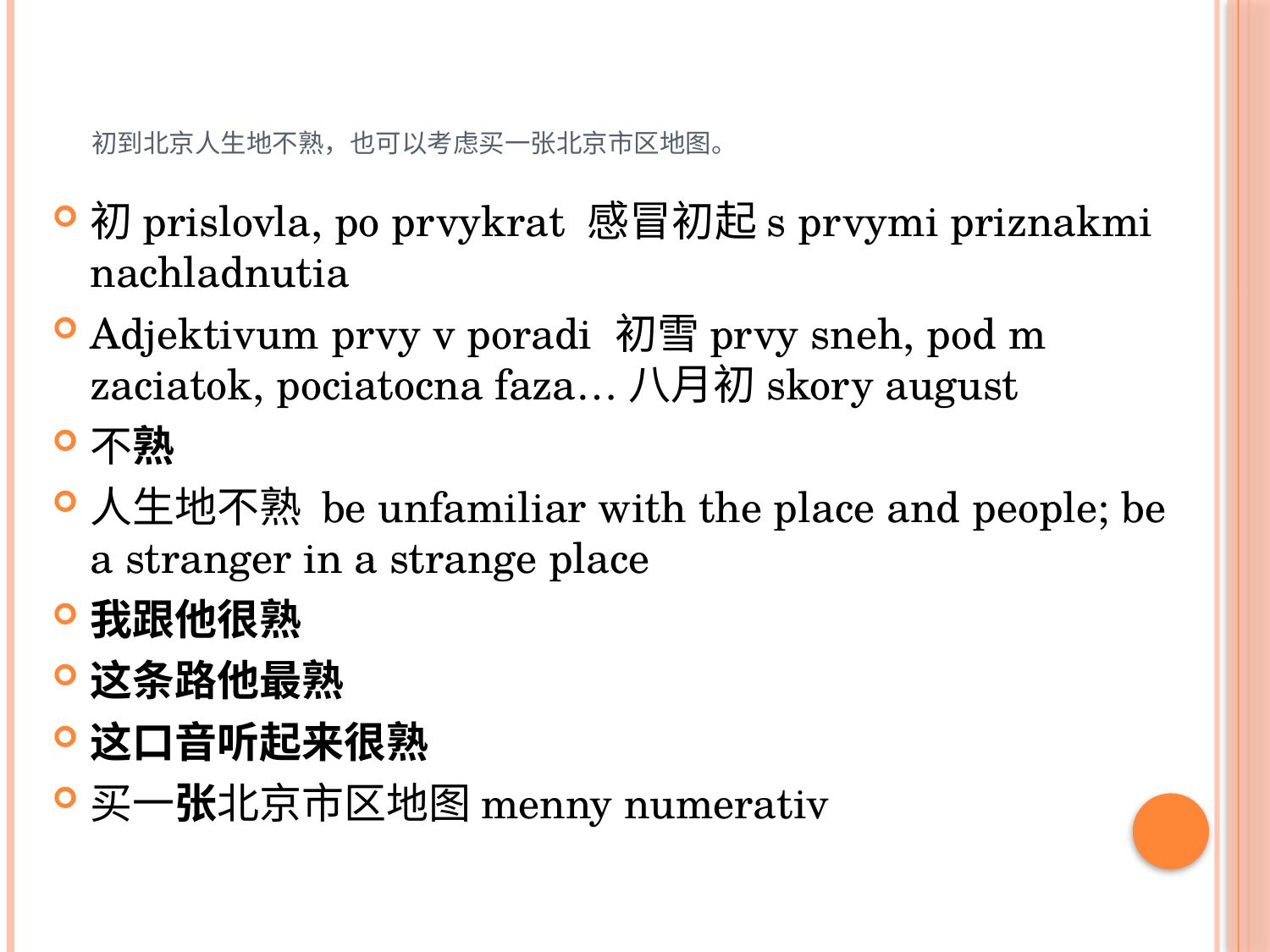

# 初到北京人生地不熟，也可以考虑买一张北京市区地图。
初prislovla, po prvykrat 感冒初起s prvymi priznakmi nachladnutia
Adjektivum prvy v poradi 初雪prvy sneh, pod m zaciatok, pociatocna faza…八月初skory august
不熟
人生地不熟 be unfamiliar with the place and people; be a stranger in a strange place
我跟他很熟
这条路他最熟
这口音听起来很熟
买一张北京市区地图menny numerativ